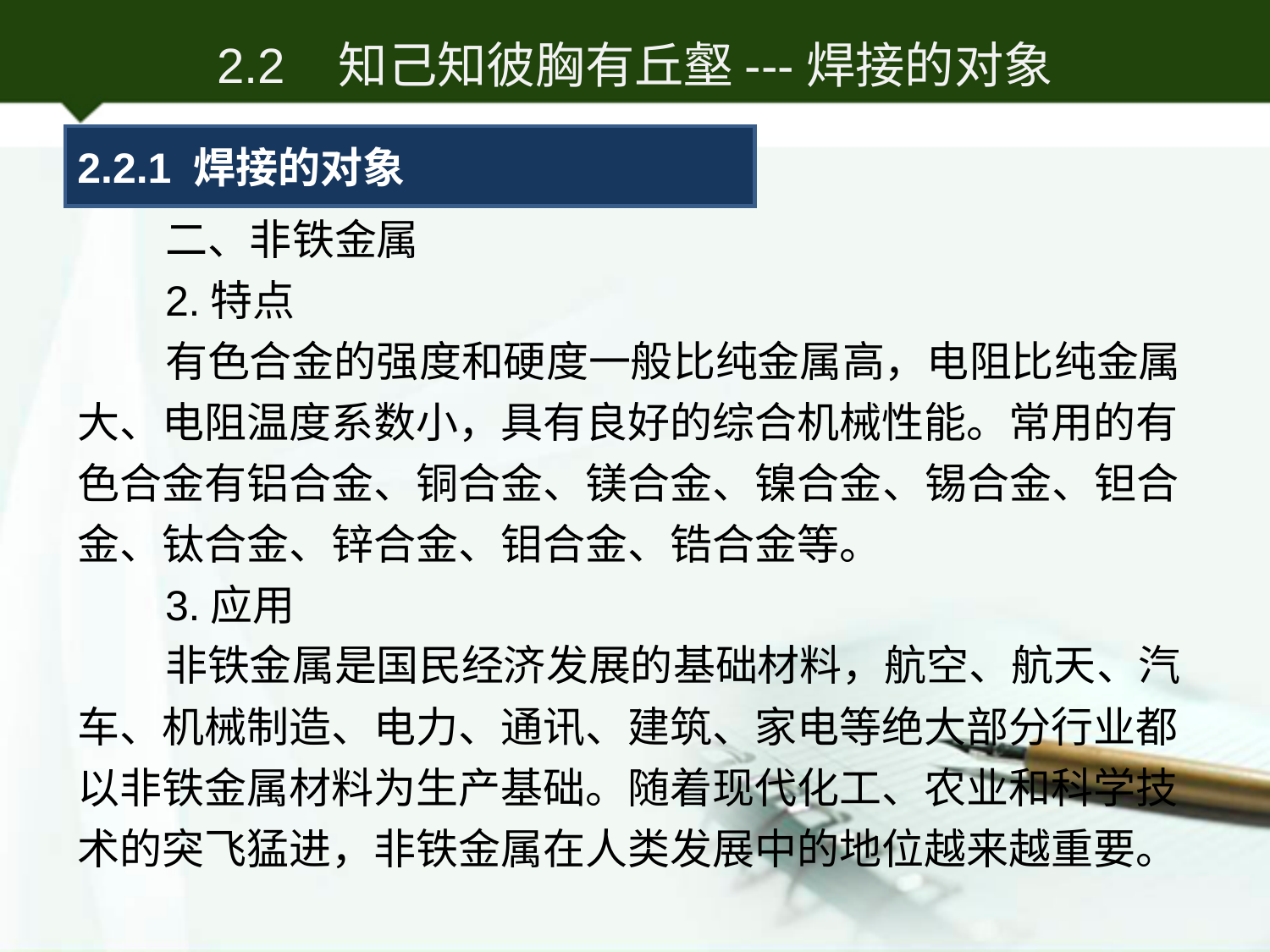

2.2   知己知彼胸有丘壑---焊接的对象
2.2.1 焊接的对象
二、非铁金属
2.特点
有色合金的强度和硬度一般比纯金属高，电阻比纯金属大、电阻温度系数小，具有良好的综合机械性能。常用的有色合金有铝合金、铜合金、镁合金、镍合金、锡合金、钽合金、钛合金、锌合金、钼合金、锆合金等。
3.应用
非铁金属是国民经济发展的基础材料，航空、航天、汽车、机械制造、电力、通讯、建筑、家电等绝大部分行业都以非铁金属材料为生产基础。随着现代化工、农业和科学技术的突飞猛进，非铁金属在人类发展中的地位越来越重要。